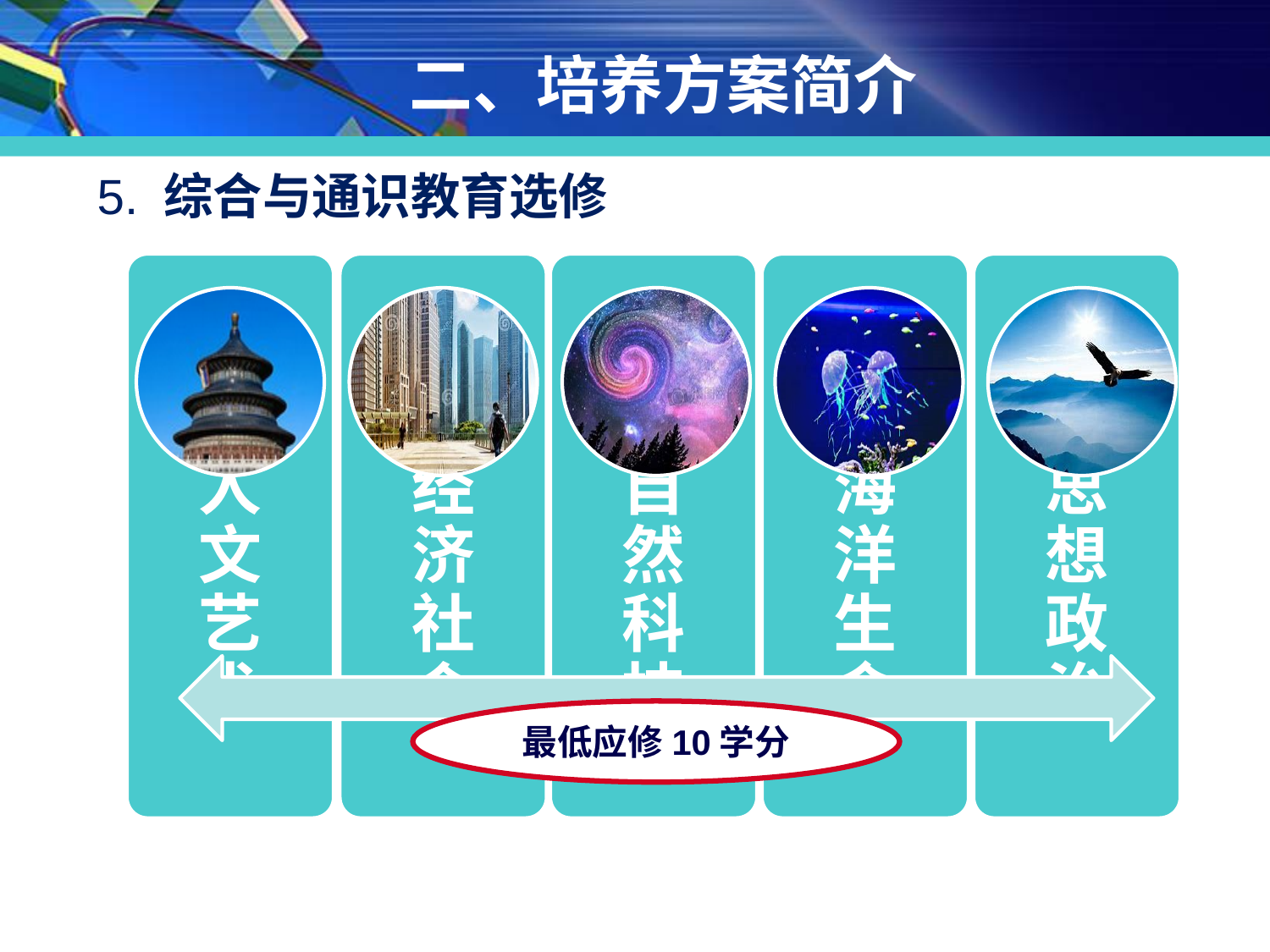

# 二、培养方案简介
5. 综合与通识教育选修
人文艺术
经济社会
自然科技
海洋生命
思想政治

最低应修10学分